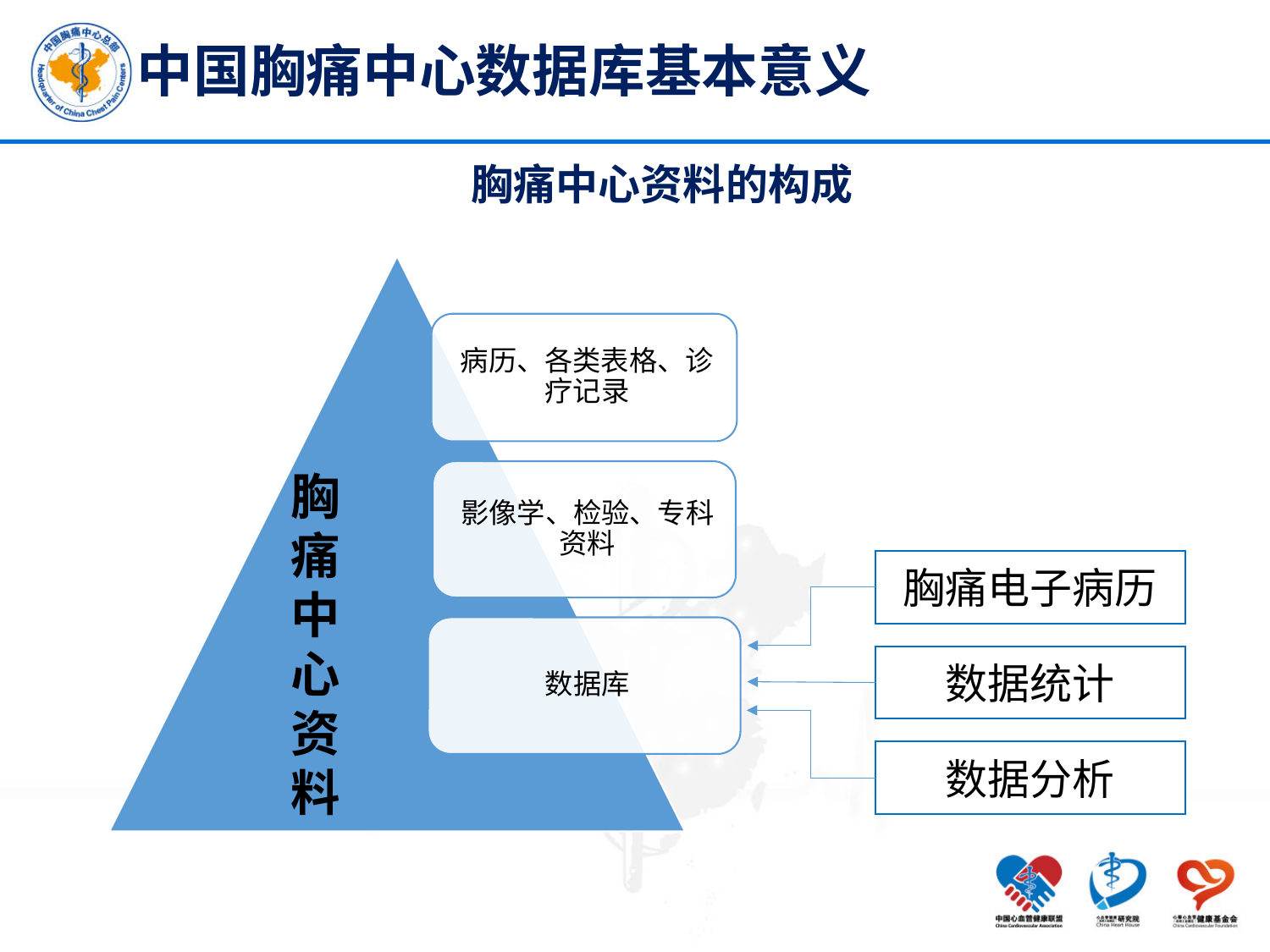

# 中国胸痛中心数据库基本意义
胸痛中心资料的构成
病历、各类表格、诊疗记录
影像学、检验、专科资料
数据库

胸痛中心资料
胸痛电子病历
数据统计
数据分析